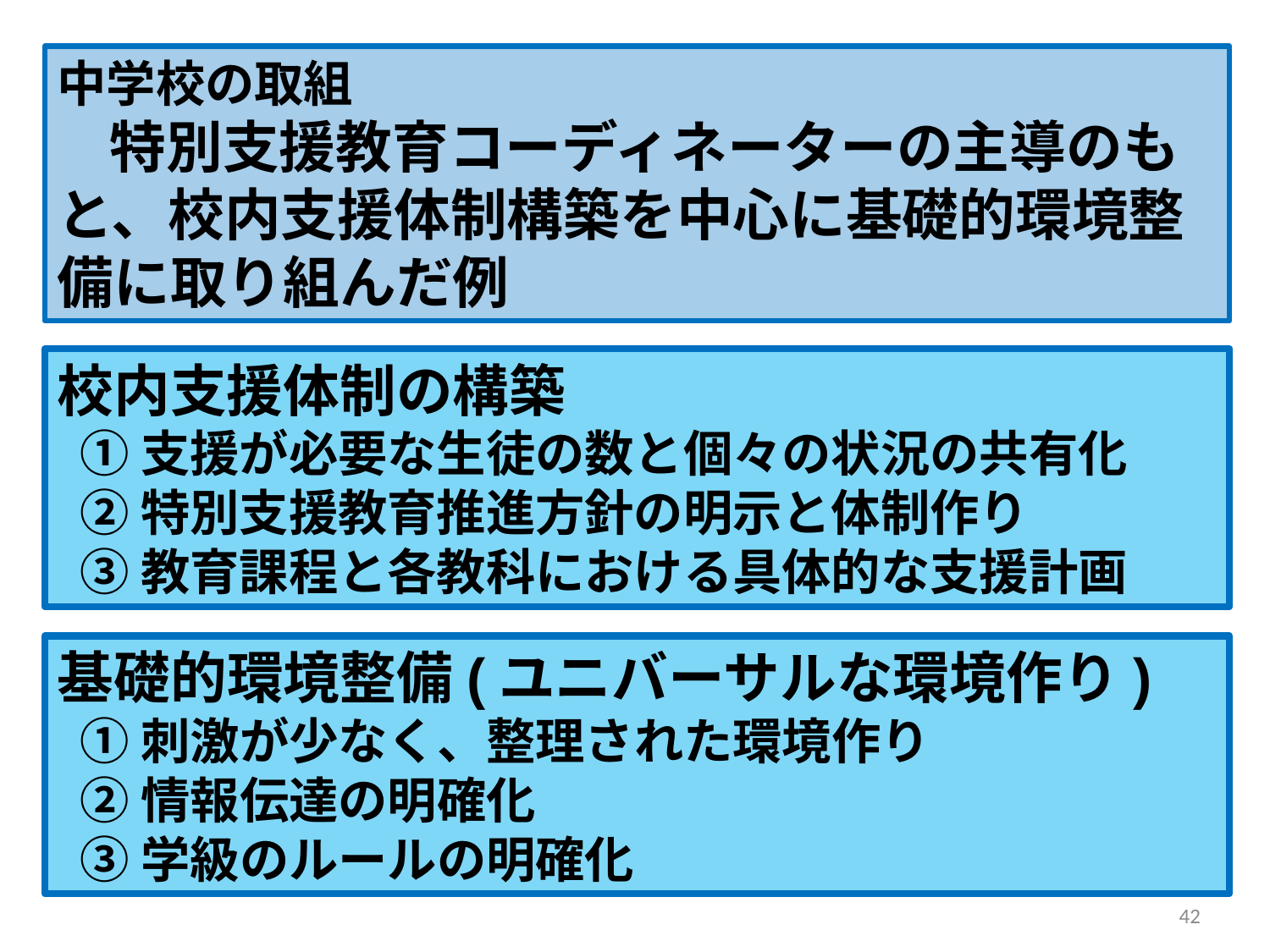

中学校の取組
   特別支援教育コーディネーターの主導のもと、校内支援体制構築を中心に基礎的環境整備に取り組んだ例
校内支援体制の構築
  ①支援が必要な生徒の数と個々の状況の共有化
  ②特別支援教育推進方針の明示と体制作り
  ➂教育課程と各教科における具体的な支援計画
基礎的環境整備(ユニバーサルな環境作り)
  ①刺激が少なく、整理された環境作り
  ②情報伝達の明確化
  ➂学級のルールの明確化
42